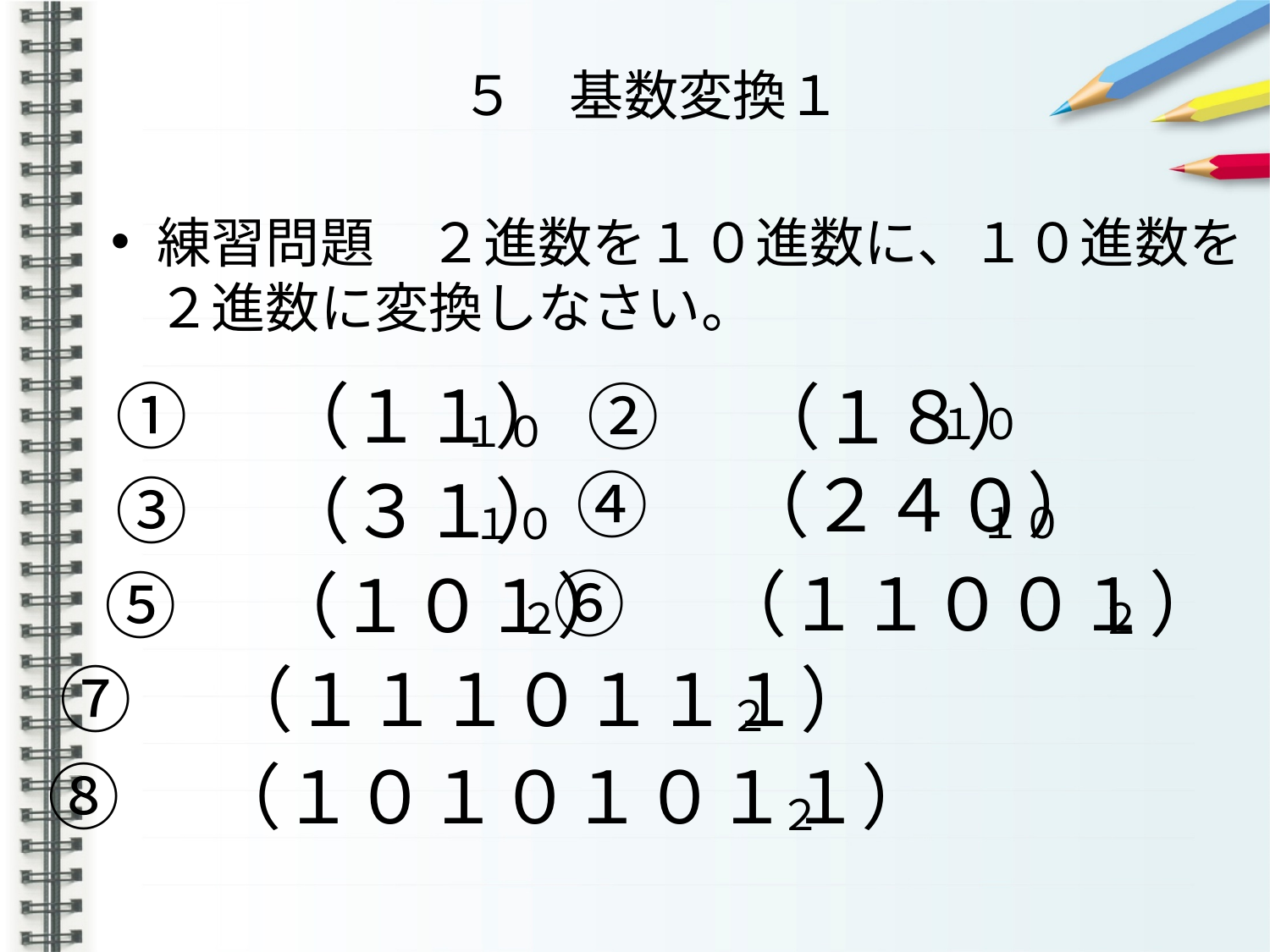

# ５　基数変換１
練習問題　２進数を１０進数に、１０進数を２進数に変換しなさい。
①　（１１）
②　（１８）
１０
１０
④　（２４０）
③　（３１）
１０
１０
⑥　（１１００１）
⑤　（１０１）
２
２
⑦　（１１１０１１１）
２
⑧　（１０１０１０１１）
２